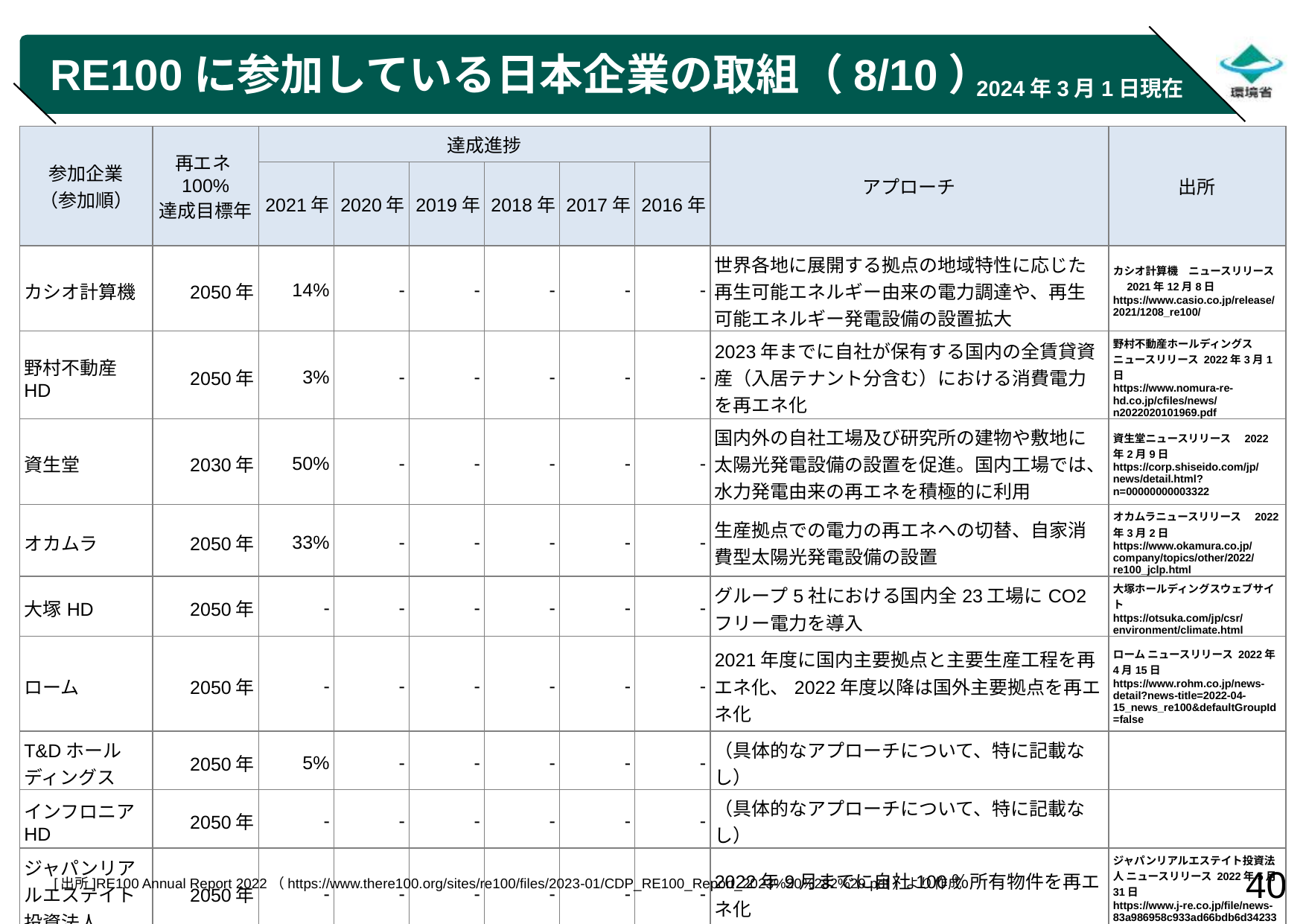

# RE100に参加している日本企業の取組（8/10）
2024年3月1日現在
| 参加企業 （参加順） | 再エネ100% 達成目標年 | 達成進捗 |  |  |  |  |  | アプローチ | 出所 |
| --- | --- | --- | --- | --- | --- | --- | --- | --- | --- |
|  |  | 2021年 | 2020年 | 2019年 | 2018年 | 2017年 | 2016年 |  |  |
| カシオ計算機 | 2050年 | 14% | - | - | - | - | - | 世界各地に展開する拠点の地域特性に応じた再生可能エネルギー由来の電力調達や、再生可能エネルギー発電設備の設置拡大 | カシオ計算機　ニュースリリース　2021年12月8日 https://www.casio.co.jp/release/2021/1208\_re100/ |
| 野村不動産HD | 2050年 | 3% | - | - | - | - | - | 2023年までに自社が保有する国内の全賃貸資産（入居テナント分含む）における消費電力を再エネ化 | 野村不動産ホールディングス ニュースリリース 2022年3月1日 https://www.nomura-re-hd.co.jp/cfiles/news/n2022020101969.pdf |
| 資生堂 | 2030年 | 50% | - | - | - | - | - | 国内外の自社工場及び研究所の建物や敷地に太陽光発電設備の設置を促進。国内工場では、水力発電由来の再エネを積極的に利用 | 資生堂ニュースリリース　2022年2月9日 https://corp.shiseido.com/jp/news/detail.html?n=00000000003322 |
| オカムラ | 2050年 | 33% | - | - | - | - | - | 生産拠点での電力の再エネへの切替、自家消費型太陽光発電設備の設置 | オカムラニュースリリース　2022年3月2日 https://www.okamura.co.jp/company/topics/other/2022/re100\_jclp.html |
| 大塚HD | 2050年 | - | - | - | - | - | - | グループ5社における国内全23工場にCO2フリー電力を導入 | 大塚ホールディングスウェブサイト https://otsuka.com/jp/csr/environment/climate.html |
| ローム | 2050年 | - | - | - | - | - | - | 2021年度に国内主要拠点と主要生産工程を再エネ化、2022年度以降は国外主要拠点を再エネ化 | ローム ニュースリリース 2022年4月15日 https://www.rohm.co.jp/news-detail?news-title=2022-04-15\_news\_re100&defaultGroupId=false |
| T&Dホールディングス | 2050年 | 5% | - | - | - | - | - | （具体的なアプローチについて、特に記載なし） |  |
| インフロニアHD | 2050年 | - | - | - | - | - | - | （具体的なアプローチについて、特に記載なし） |  |
| ジャパンリアルエステイト投資法人 | 2050年 | - | - | - | - | - | - | 2022年9月までに自社100％所有物件を再エネ化 | ジャパンリアルエステイト投資法人 ニュースリリース 2022年5月31日 https://www.j-re.co.jp/file/news-83a986958c933ad66bdb6d34233c8aed11634a1b.pdf |
| LINEヤフー | 2030年 | - | - | - | - | - | - | 2025年ころまでに主要企業の利用電力80％以上を再エネ化、残り5年間で100％再エネ化 | Zホールディングス ニュースリリース 2022年6月7日 https://www.z-holdings.co.jp/news/press-releases/2022/0607/ |
[出所]RE100 Annual Report 2022（https://www.there100.org/sites/re100/files/2023-01/CDP_RE100_Report_2023%20%282%29.pdf）より作成